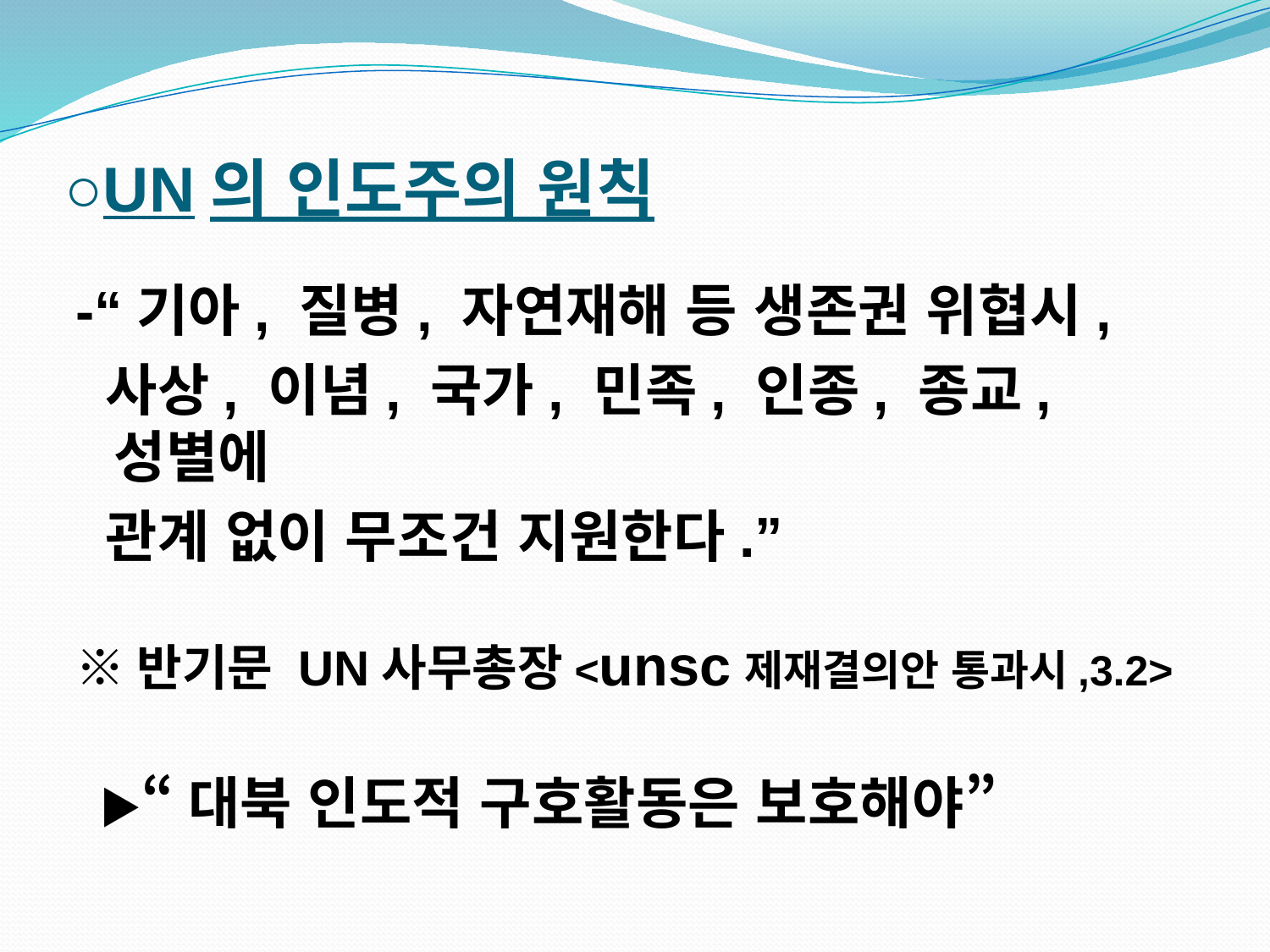

# ○UN의 인도주의 원칙
-“기아, 질병, 자연재해 등 생존권 위협시,
 사상, 이념, 국가, 민족, 인종, 종교, 성별에
 관계 없이 무조건 지원한다.”

※반기문 UN사무총장<unsc제재결의안 통과시,3.2>

  ▶“대북 인도적 구호활동은 보호해야”